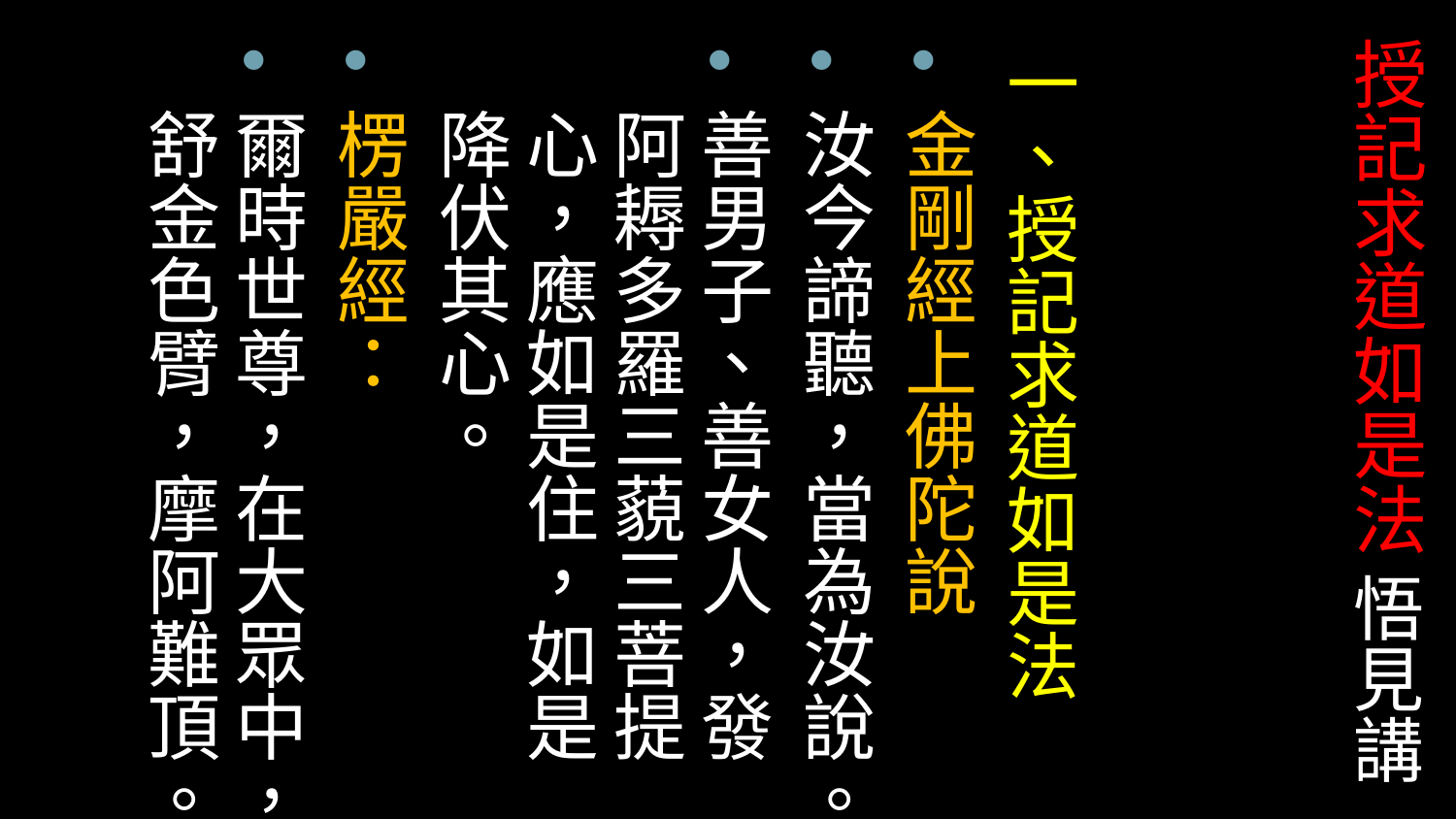

一、授記求道如是法
金剛經上佛陀說
汝今諦聽，當為汝說。
善男子、善女人，發阿耨多羅三藐三菩提心，應如是住，如是降伏其心。
楞嚴經：
爾時世尊，在大眾中，舒金色臂，摩阿難頂。

# 授記求道如是法 悟見講